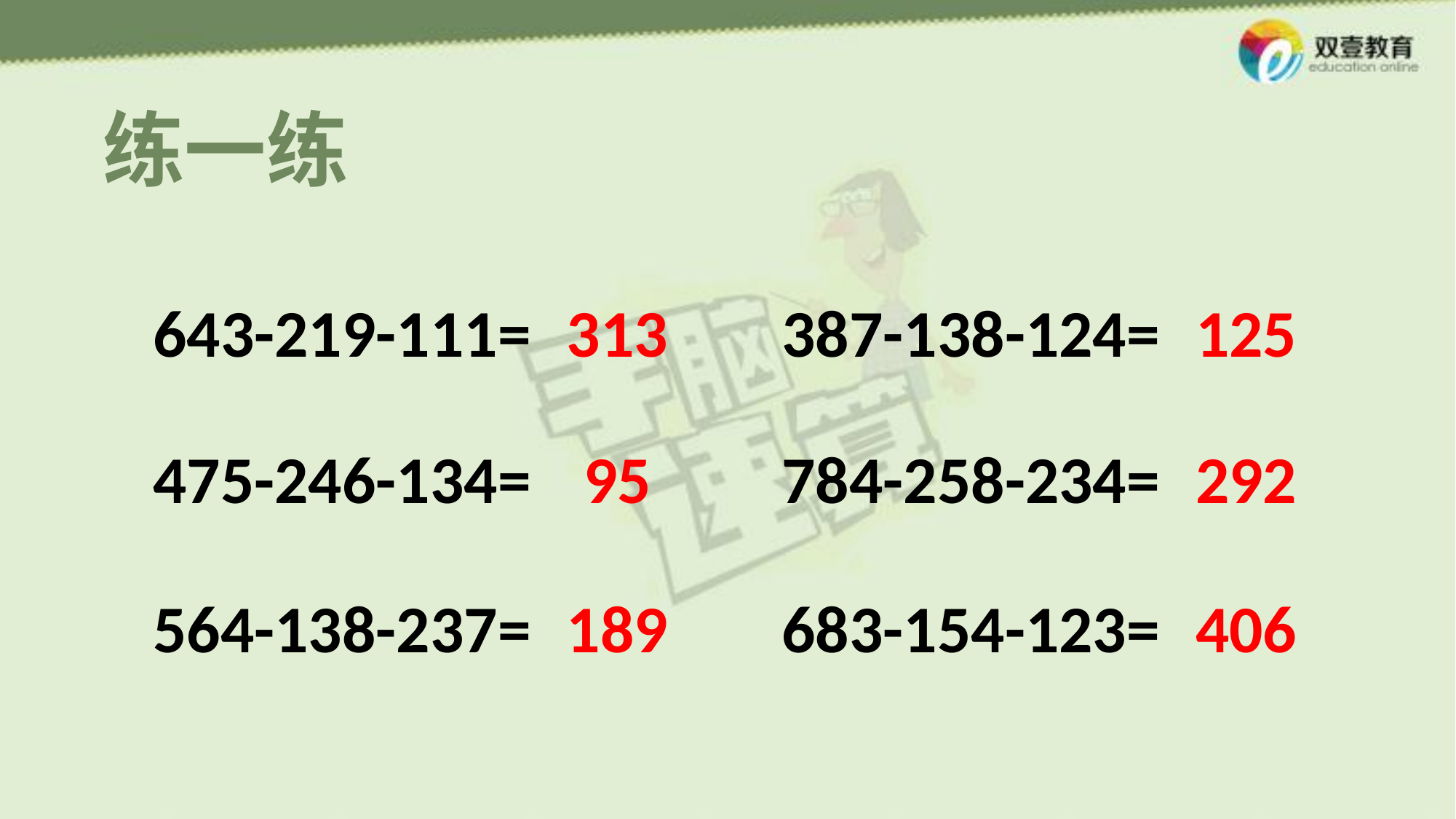

练一练
643-219-111=
313
387-138-124=
125
475-246-134=
95
784-258-234=
292
564-138-237=
189
683-154-123=
406